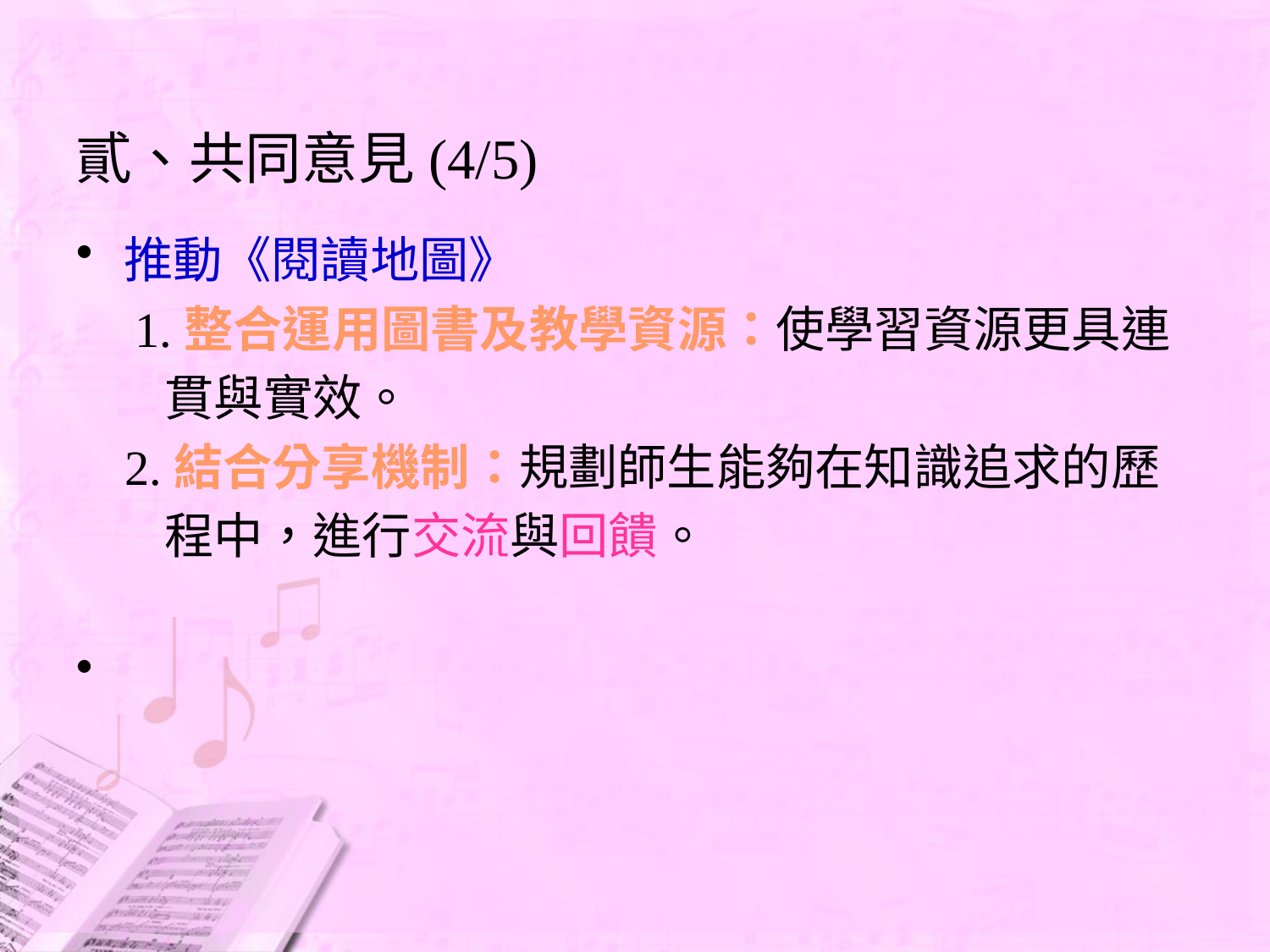

# 貳、共同意見(4/5)
推動《閱讀地圖》
  1.整合運用圖書及教學資源：使學習資源更具連
       貫與實效。
    2.結合分享機制：規劃師生能夠在知識追求的歷
       程中，進行交流與回饋。